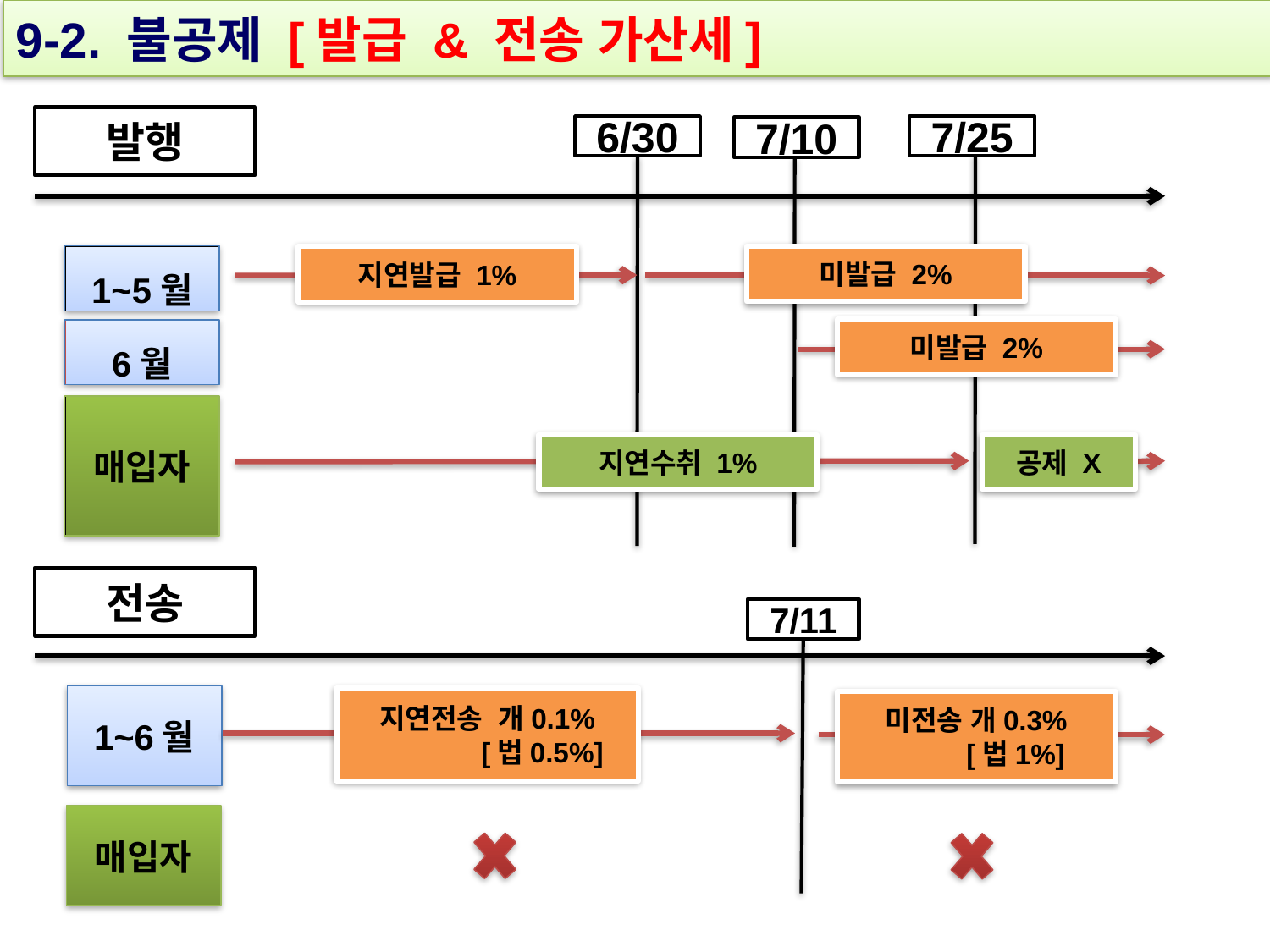

9-2. 불공제 [발급 & 전송 가산세]
발행
6/30
7/25
7/10
1~5월
미발급 2%
지연발급 1%
미발급 2%
6월
매입자
지연수취 1%
공제 X
전송
7/11
1~6월
지연전송  개0.1%
              [법0.5%]
미전송 개0.3%
          [법1%]
매입자